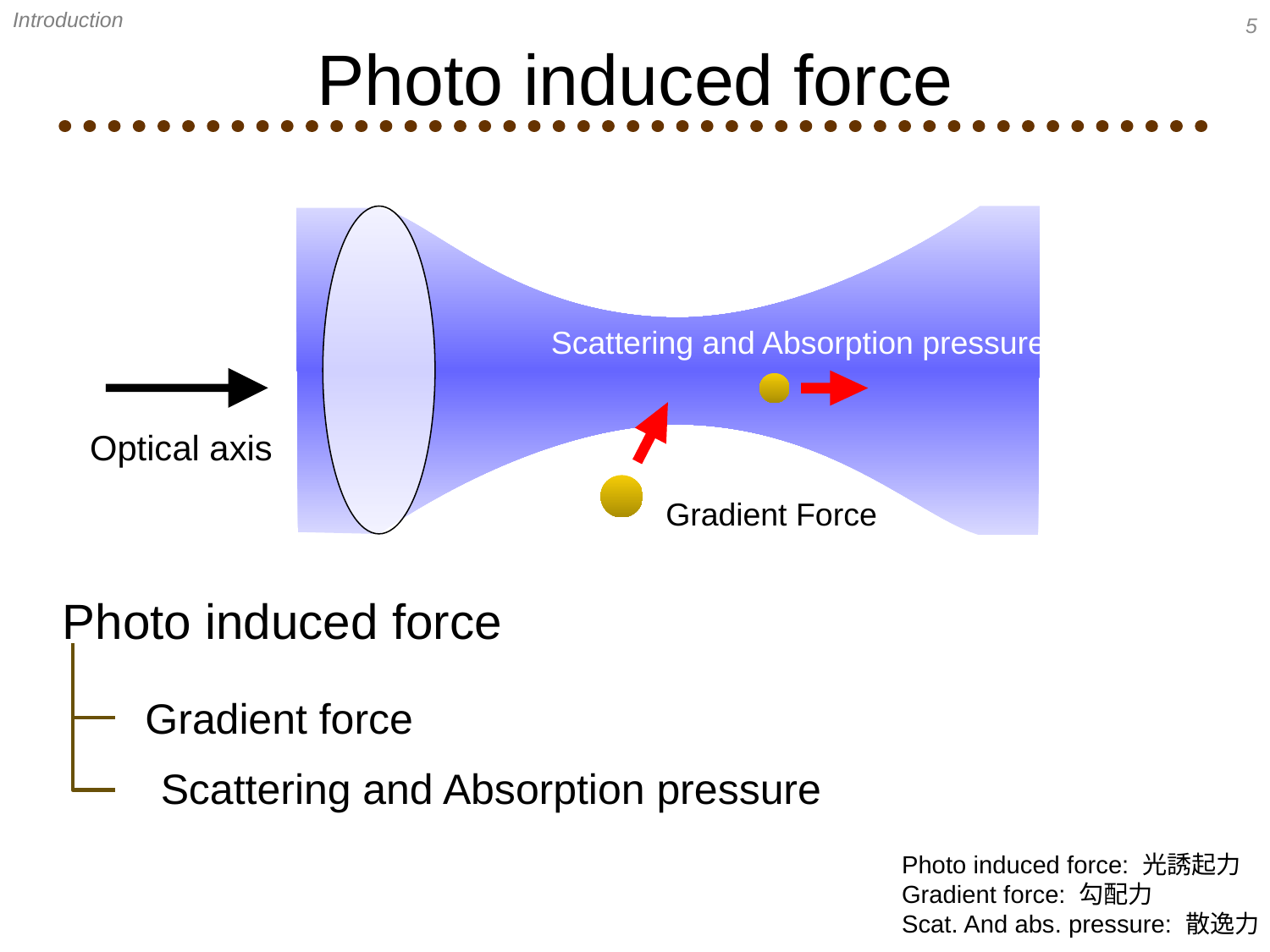

Introduction
5
# Photo induced force

Scattering and Absorption pressure

Optical axis

Gradient Force
Photo induced force

Gradient force

Scattering and Absorption pressure
Photo induced force: 光誘起力
Gradient force: 勾配力
Scat. And abs. pressure: 散逸力